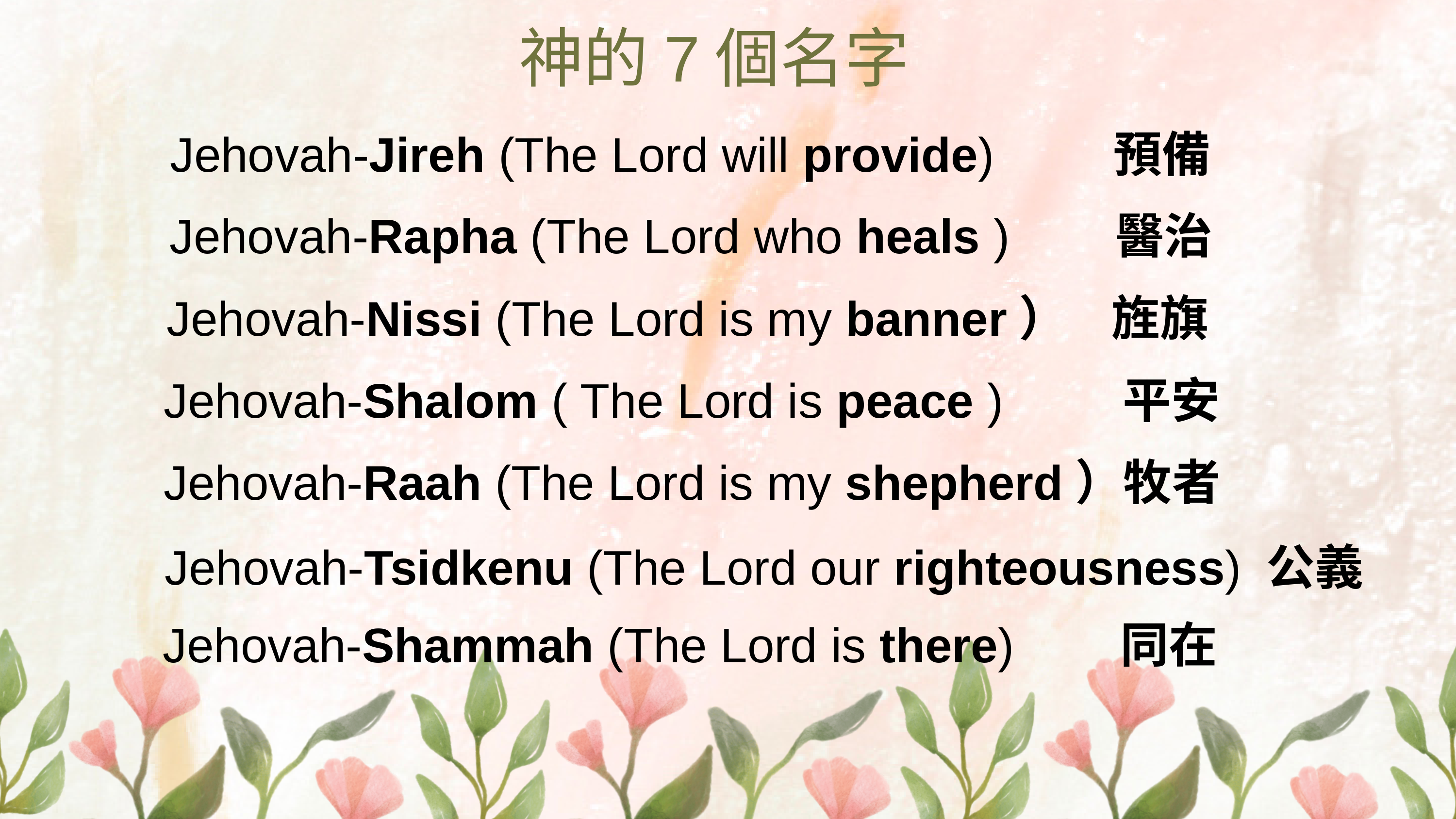

神的7個名字
Jehovah-Jireh (The Lord will provide)        預備
Jehovah-Rapha (The Lord who heals )       醫治
Jehovah-Nissi (The Lord is my banner）    旌旗
Jehovah-Shalom ( The Lord is peace )        平安
Jehovah-Raah (The Lord is my shepherd）牧者
Jehovah-Tsidkenu (The Lord our righteousness) 公義
Jehovah-Shammah (The Lord is there)       同在